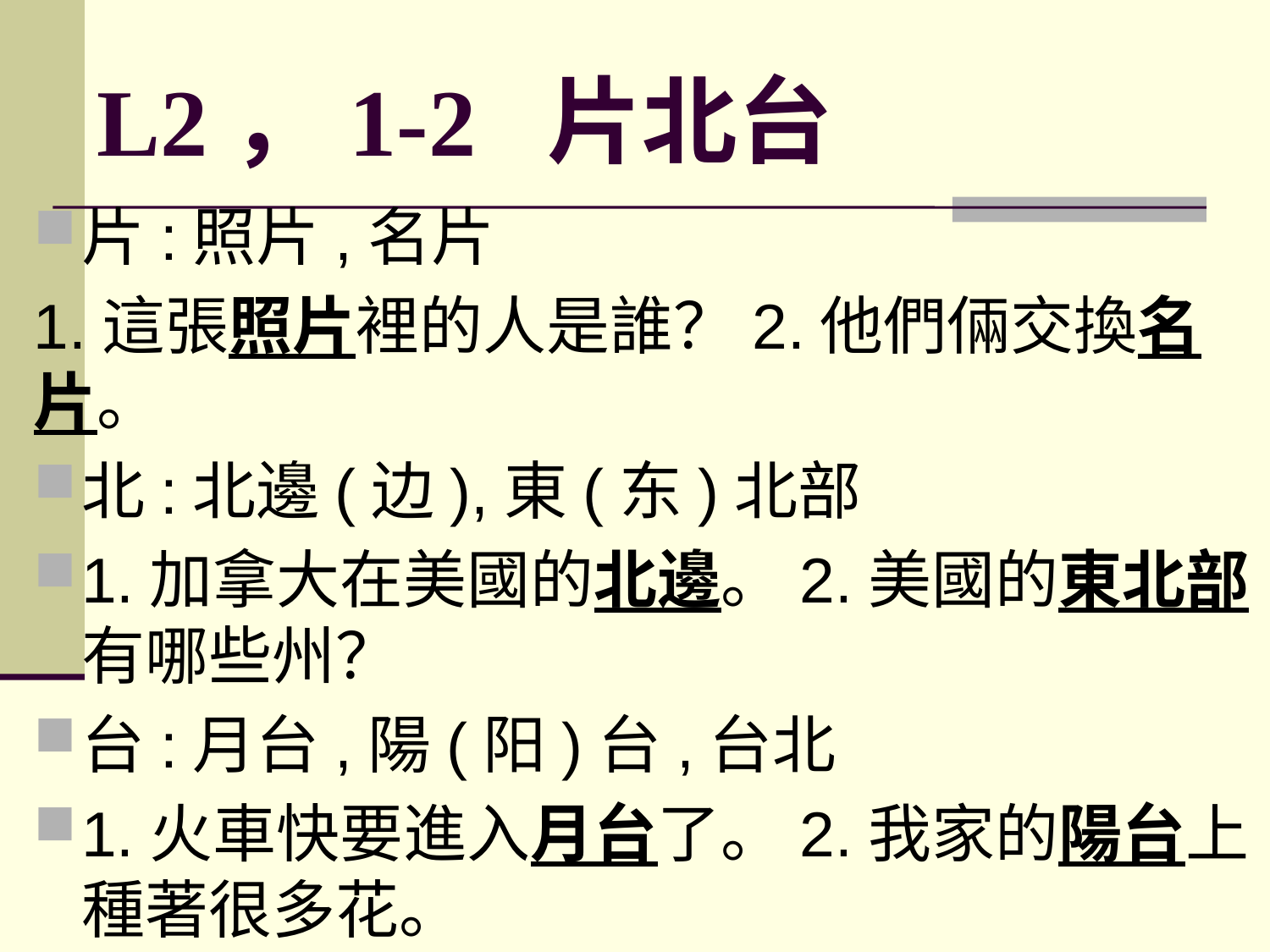

# L2，1-2  片北台
片:照片,名片
1.這張照片裡的人是誰？2.他們倆交換名片。
北:北邊(边),東(东)北部
1.加拿大在美國的北邊。2.美國的東北部有哪些州？
台:月台,陽(阳)台,台北
1.火車快要進入月台了。2.我家的陽台上種著很多花。